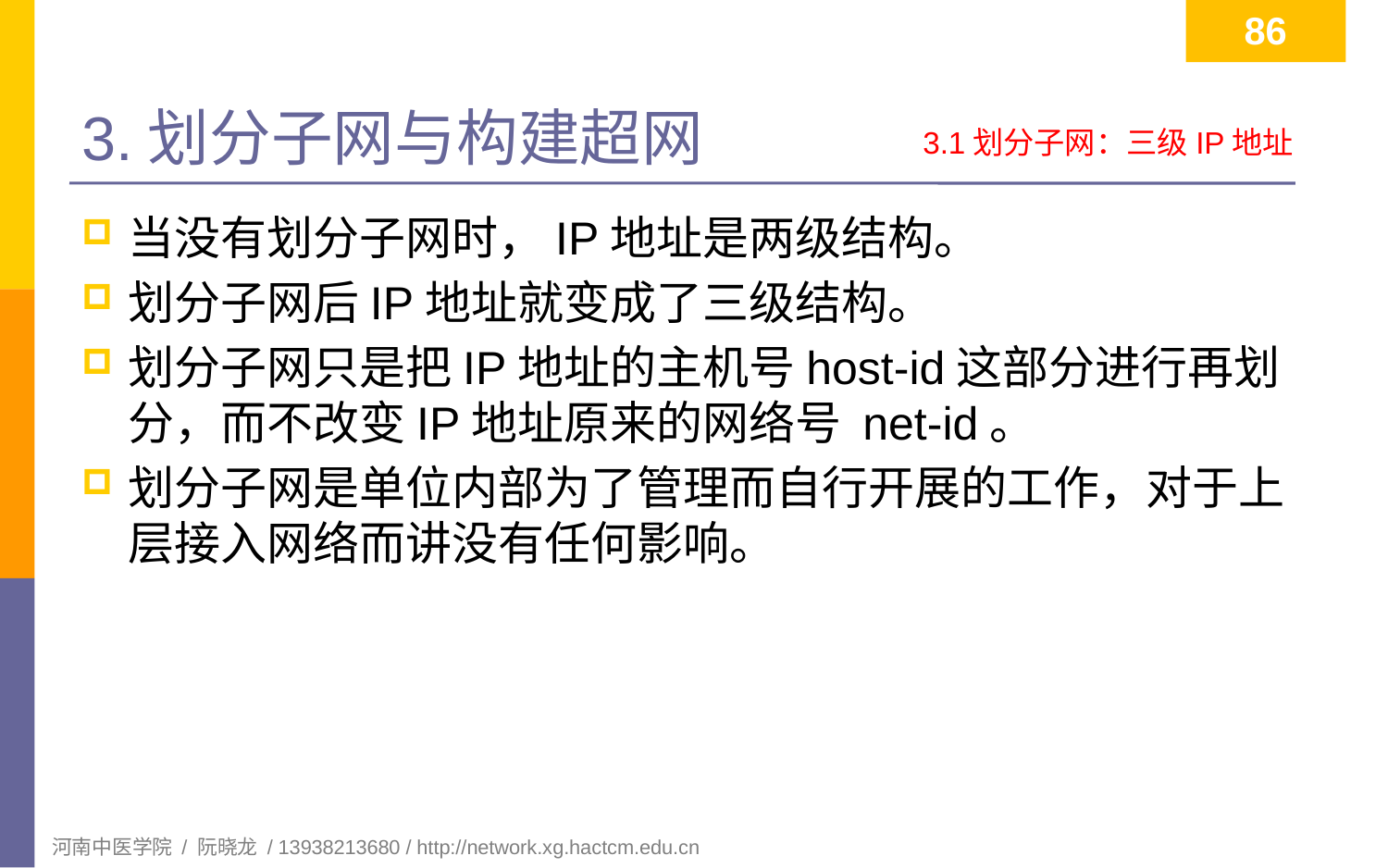

86
# 3.划分子网与构建超网
3.1划分子网：三级IP地址
当没有划分子网时，IP地址是两级结构。
划分子网后IP地址就变成了三级结构。
划分子网只是把IP地址的主机号host-id这部分进行再划分，而不改变IP地址原来的网络号 net-id。
划分子网是单位内部为了管理而自行开展的工作，对于上层接入网络而讲没有任何影响。